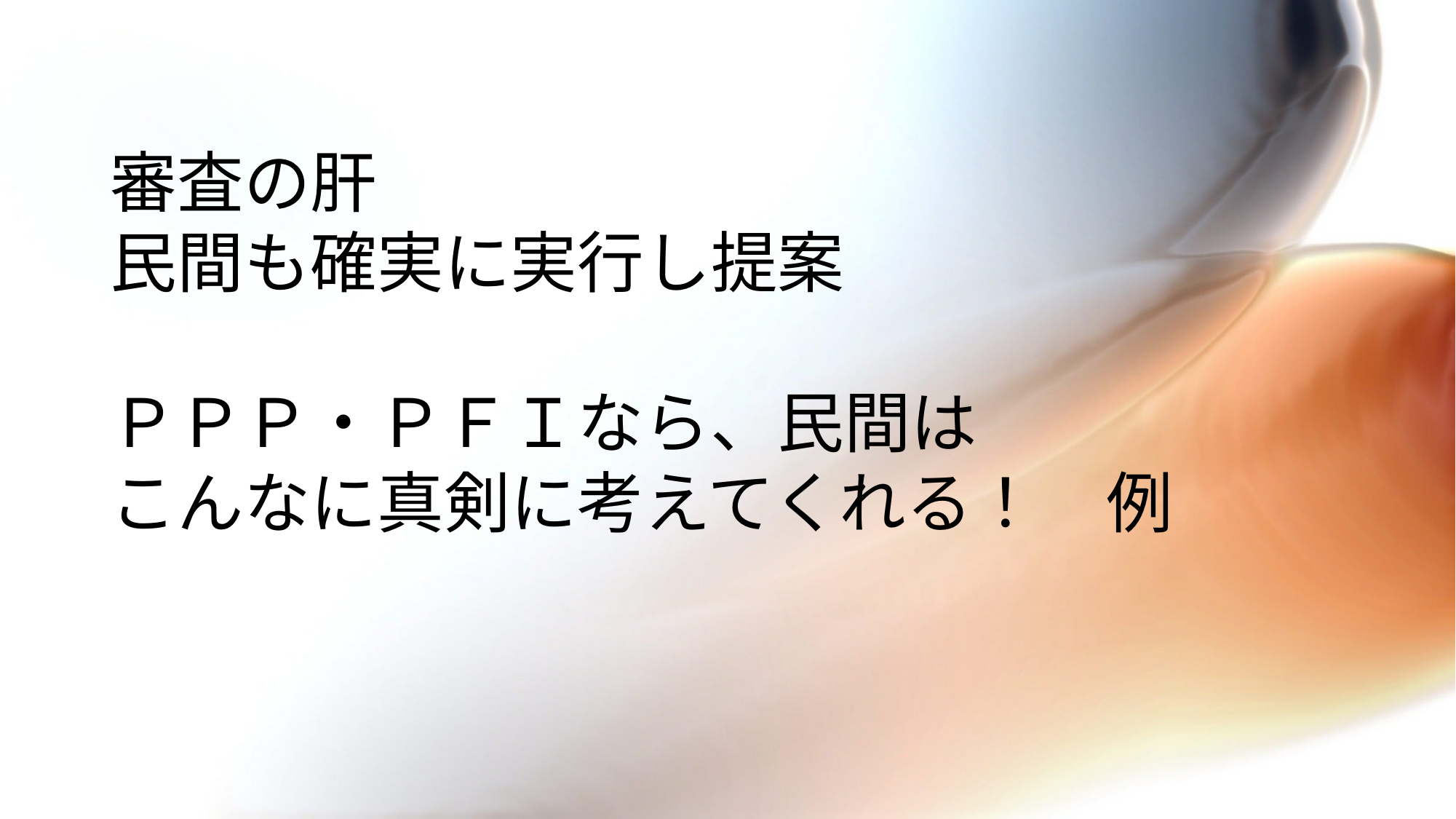

# 審査の肝 民間も確実に実行し提案 ＰＰＰ・ＰＦＩなら、民間は こんなに真剣に考えてくれる！　例